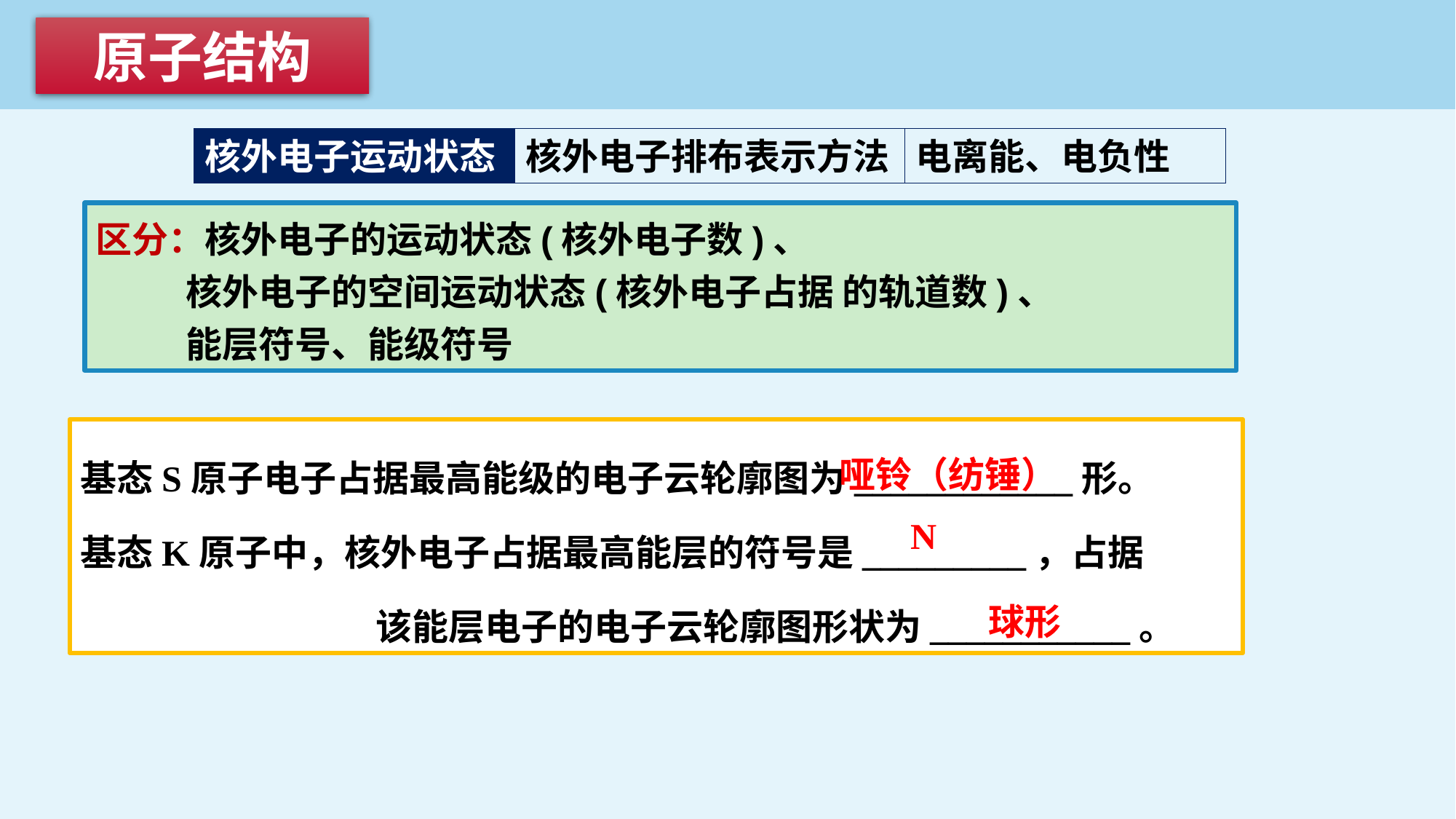

原子结构
核外电子运动状态
核外电子运动状态
核外电子排布表示方法
电离能、电负性
区分：核外电子的运动状态(核外电子数)、
          核外电子的空间运动状态(核外电子占据 的轨道数)、
          能层符号、能级符号
哑铃（纺锤）
基态S原子电子占据最高能级的电子云轮廓图为____________形。
基态K原子中，核外电子占据最高能层的符号是_________，占据
                                   该能层电子的电子云轮廓图形状为___________。
N
  球形